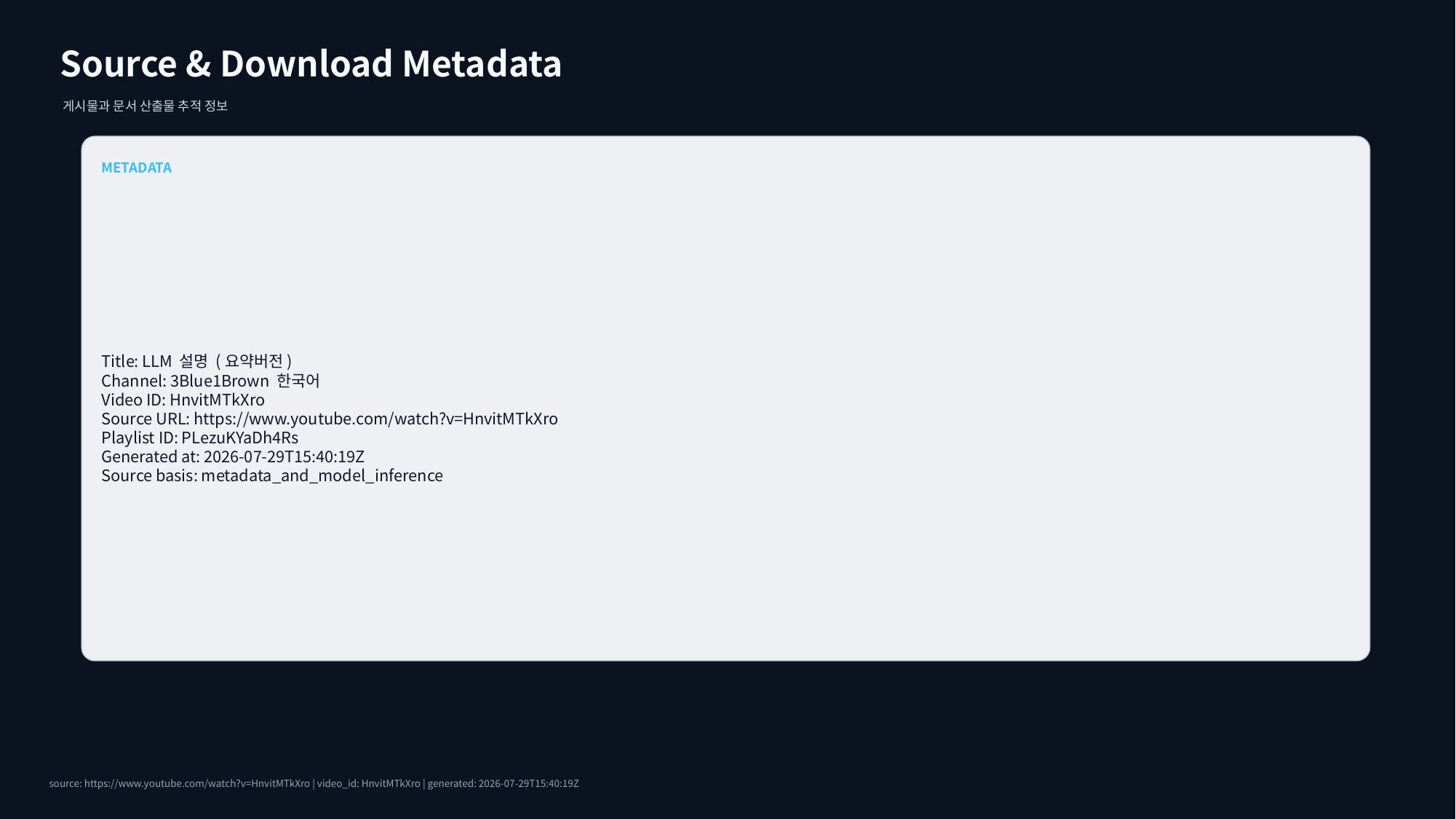

Source & Download Metadata
게시물과 문서 산출물 추적 정보

METADATA
Title: LLM 설명 (요약버전)
Channel: 3Blue1Brown 한국어
Video ID: HnvitMTkXro
Source URL: https://www.youtube.com/watch?v=HnvitMTkXro
Playlist ID: PLezuKYaDh4Rs
Generated at: 2026-07-29T15:40:19Z
Source basis: metadata_and_model_inference
source: https://www.youtube.com/watch?v=HnvitMTkXro | video_id: HnvitMTkXro | generated: 2026-07-29T15:40:19Z